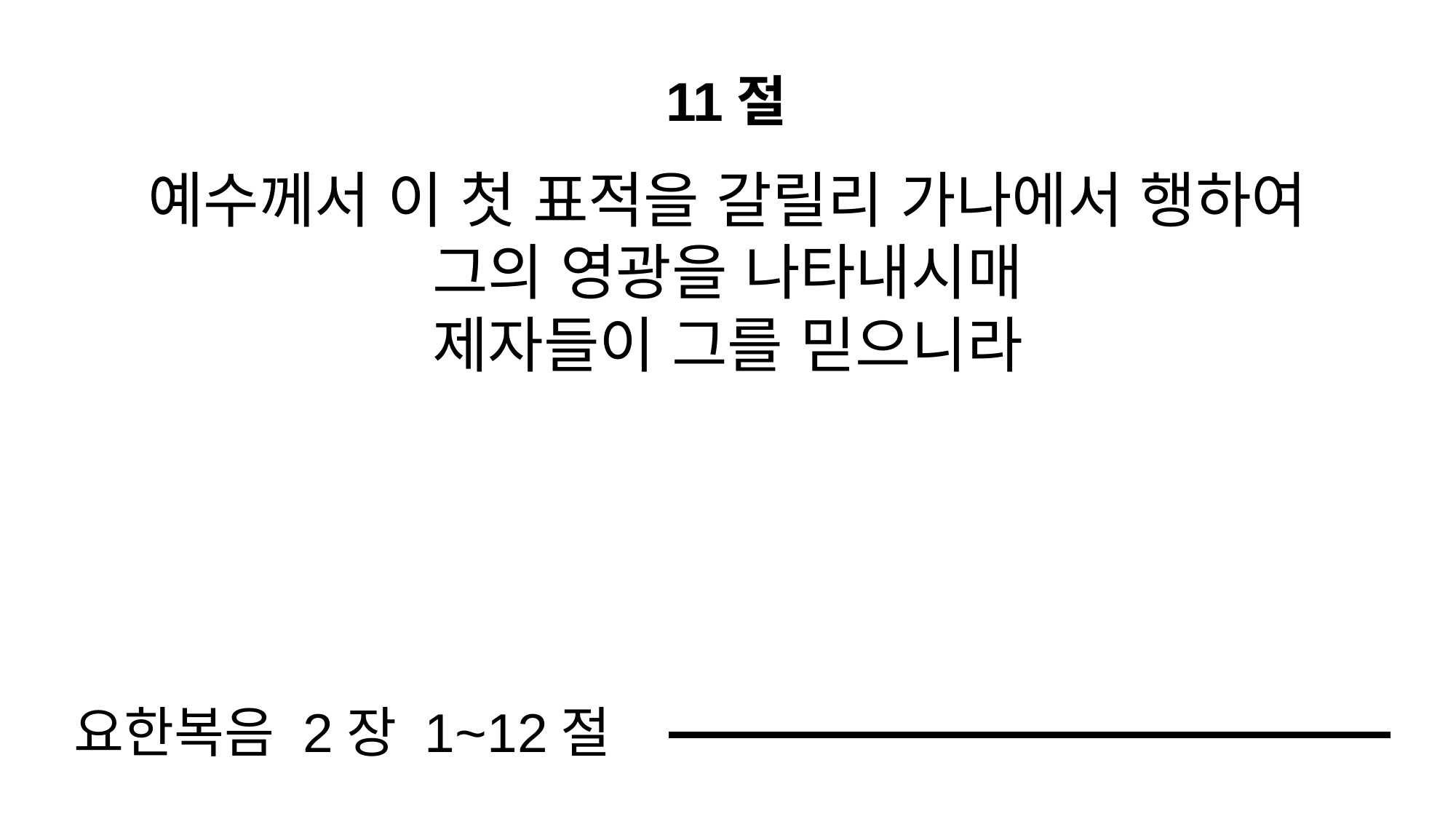

11절
예수께서 이 첫 표적을 갈릴리 가나에서 행하여
그의 영광을 나타내시매
제자들이 그를 믿으니라
요한복음 2장 1~12절